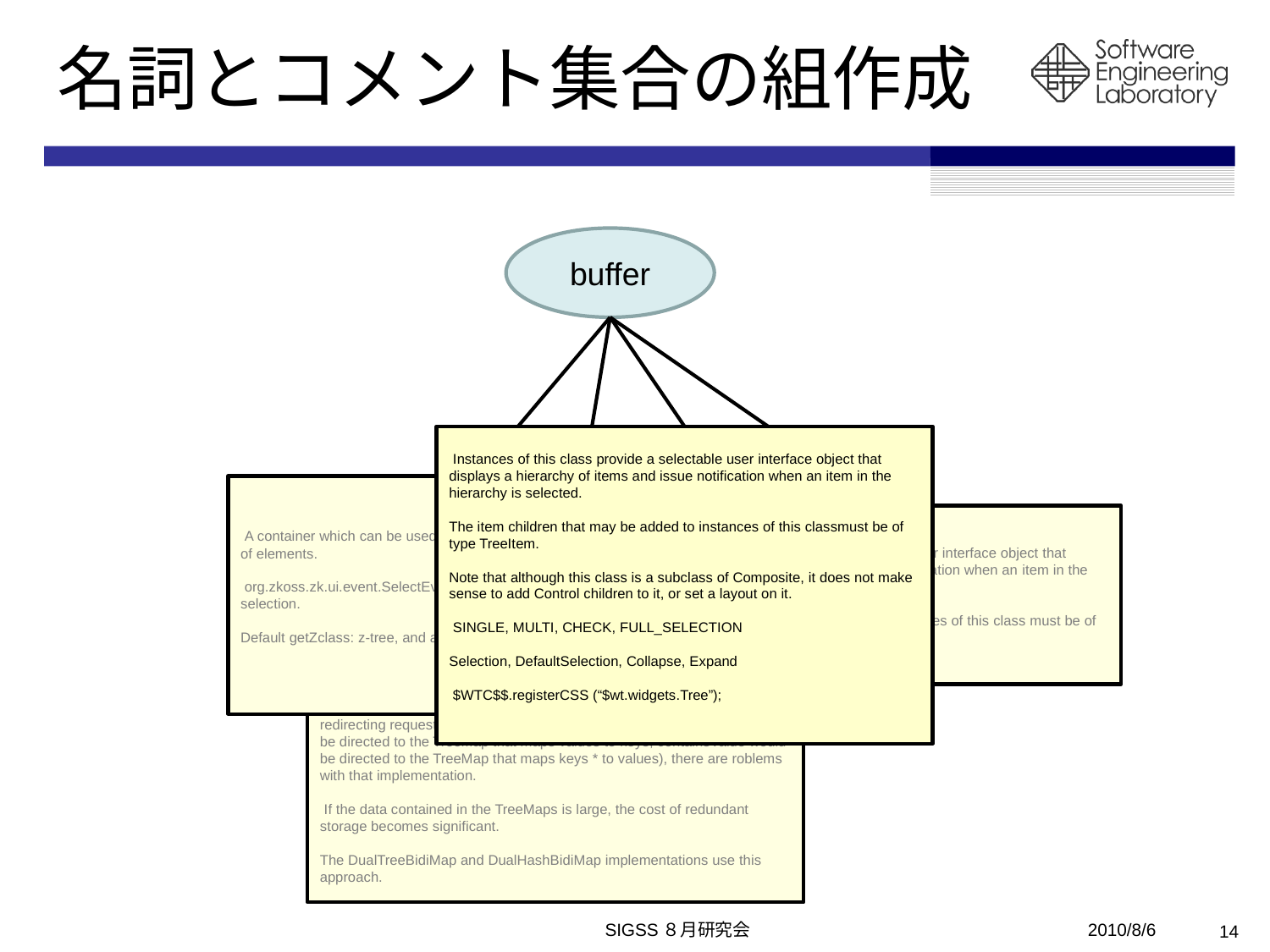

# 名詞とコメント集合の組作成
buffer
 Instances of this class provide a selectable user interface object that displays a hierarchy of items and issue notification when an item in the hierarchy is selected.

The item children that may be added to instances of this classmust be of type TreeItem.

Note that although this class is a subclass of Composite, it does not make sense to add Control children to it, or set a layout on it.

 SINGLE, MULTI, CHECK, FULL_SELECTION

Selection, DefaultSelection, Collapse, Expand

 $WTC$$.registerCSS (“$wt.widgets.Tree”);

 A container which can be used to hold a tabular or hierarchical set of rows of elements.

 org.zkoss.zk.ui.event.SelectEvent is sent when user changes the selection.

Default getZclass: z-tree, and an other option is z-dottree. (since 3.5.0)

Red-Black tree-based implementation of BidiMap where all objects added implement the Comparable interface.

This class guarantees that the map will be in both ascending key order and ascending value order, sorted according to the natural order for the key's and value's classes.

This Map is intended for applications that need to be able to look up a key-value pairing by either key or value, and need to do so with equal efficiency.

While that goal could be accomplished by taking a pair of TreeMaps and redirecting requests to the appropriate TreeMap (e.g.,containsKey would be directed to the TreeMap that maps values to keys, containsValue would be directed to the TreeMap that maps keys * to values), there are roblems with that implementation.

 If the data contained in the TreeMaps is large, the cost of redundant storage becomes significant.

The DualTreeBidiMap and DualHashBidiMap implementations use this approach.
Instances of this class provide a selectable user interface object that displays a hierarchy of items and issues notification when an item in the hierarchy is selected.

The item children that may be added to instances of this class must be of type <code>TreeItem</code>.
SIGSS８月研究会
2010/8/6
14